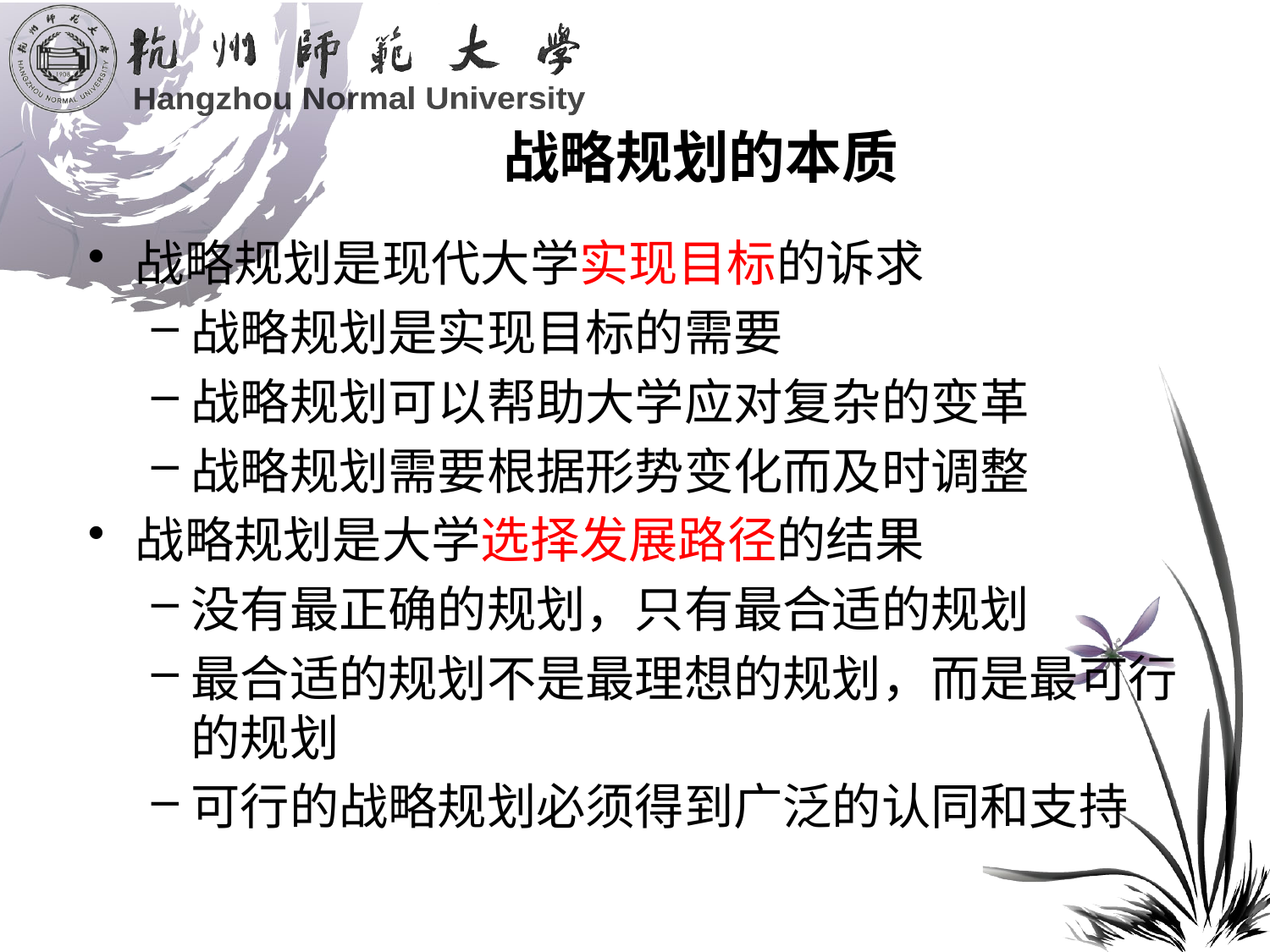

# 战略规划的本质
战略规划是现代大学实现目标的诉求
战略规划是实现目标的需要
战略规划可以帮助大学应对复杂的变革
战略规划需要根据形势变化而及时调整
战略规划是大学选择发展路径的结果
没有最正确的规划，只有最合适的规划
最合适的规划不是最理想的规划，而是最可行的规划
可行的战略规划必须得到广泛的认同和支持